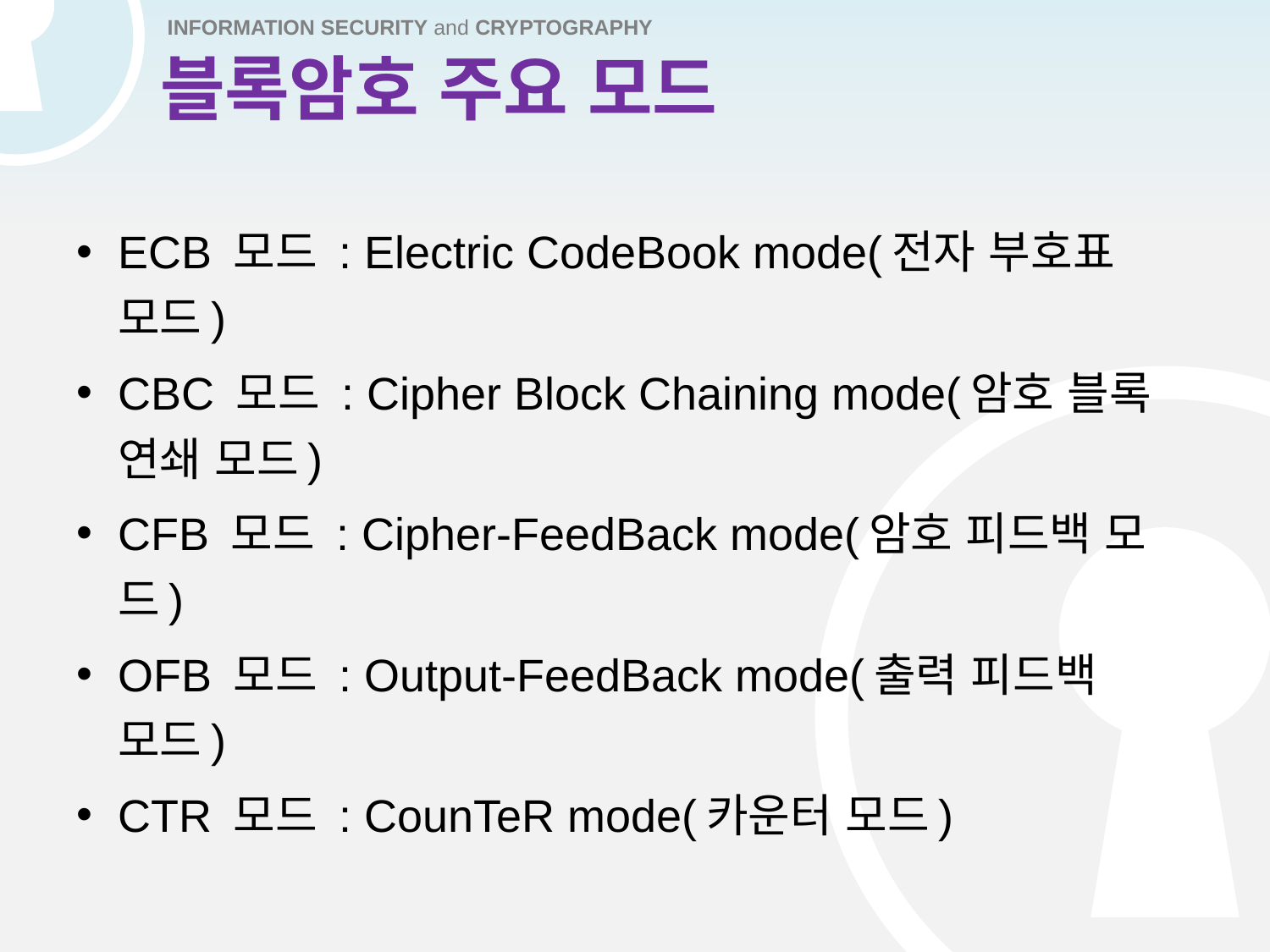

# 블록암호 주요 모드
ECB 모드 : Electric CodeBook mode(전자 부호표 모드)
CBC 모드 : Cipher Block Chaining mode(암호 블록 연쇄 모드)
CFB 모드 : Cipher-FeedBack mode(암호 피드백 모드)
OFB 모드 : Output-FeedBack mode(출력 피드백 모드)
CTR 모드 : CounTeR mode(카운터 모드)